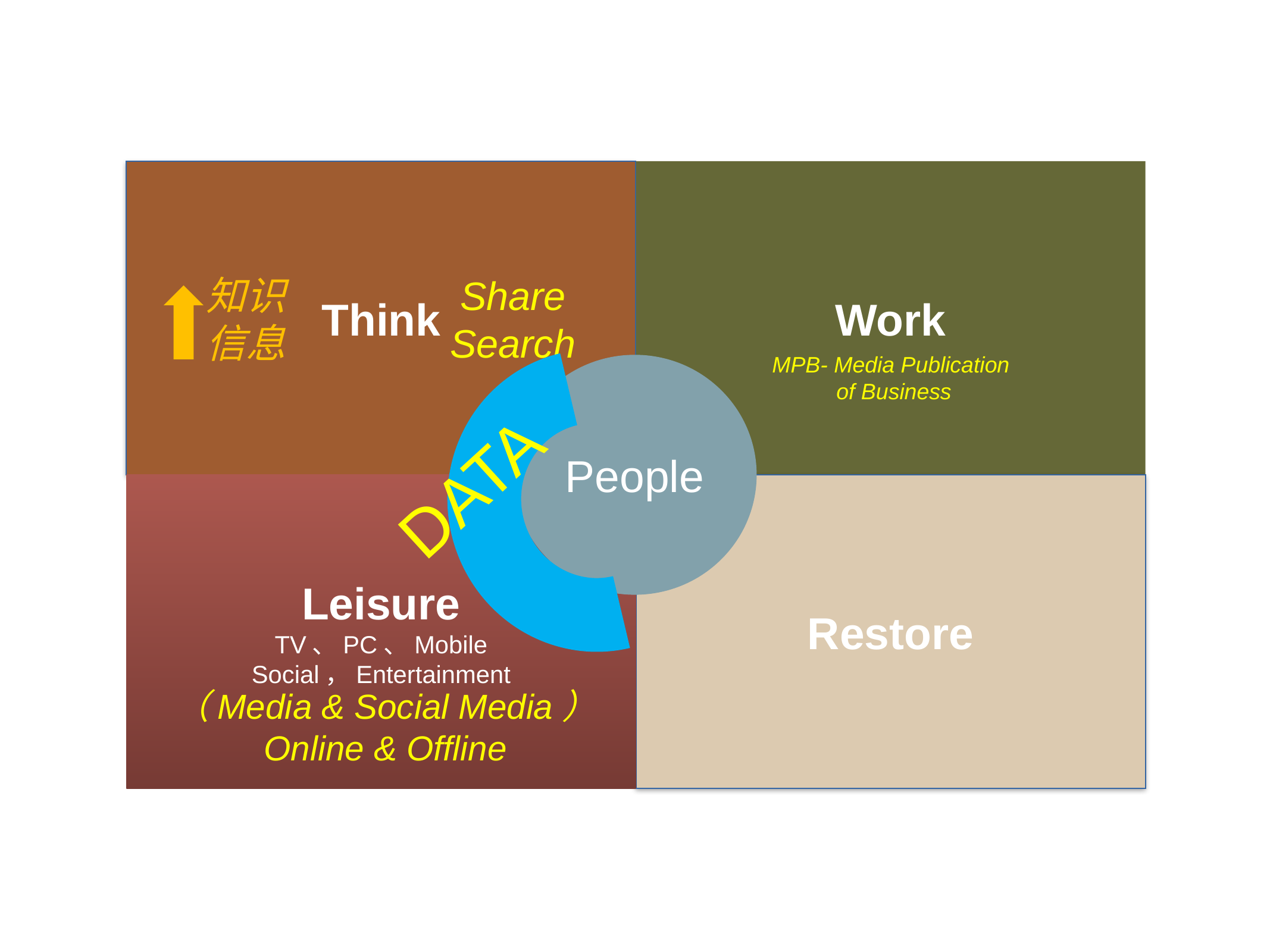

Think
Work
知识
信息
Share
Search

MPB- Media Publication
 of Business

People
DATA
Leisure
TV、PC、Mobile
Social，Entertainment
Restore
（Media & Social Media）
Online & Offline